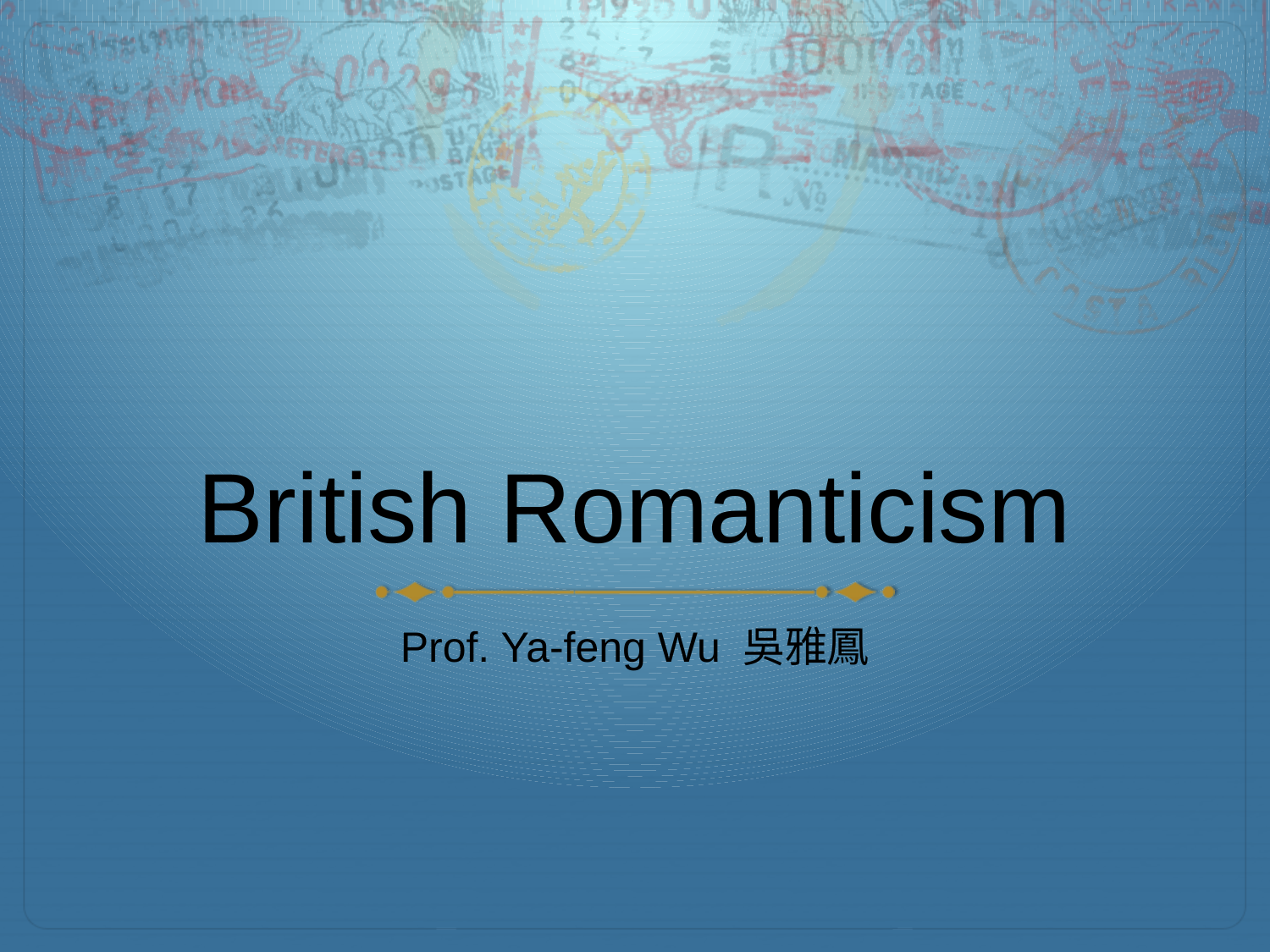

# British Romanticism
Prof. Ya-feng Wu 吳雅鳳